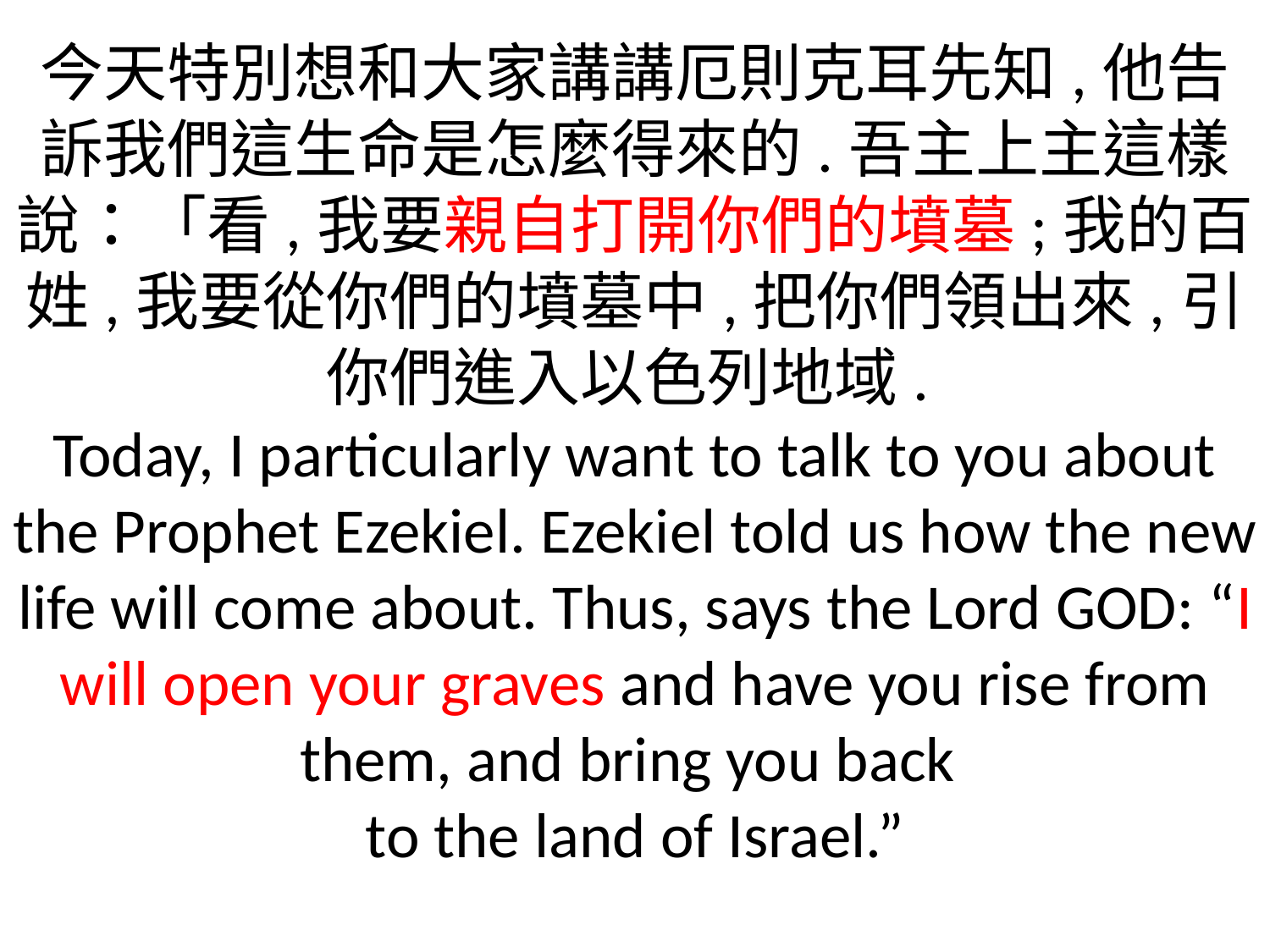

今天特別想和大家講講厄則克耳先知,他告訴我們這生命是怎麼得來的.吾主上主這樣說：「看,我要親自打開你們的墳墓;我的百姓,我要從你們的墳墓中,把你們領出來,引你們進入以色列地域.
Today, I particularly want to talk to you about the Prophet Ezekiel. Ezekiel told us how the new life will come about. Thus, says the Lord GOD: “I will open your graves and have you rise from them, and bring you back
to the land of Israel.”